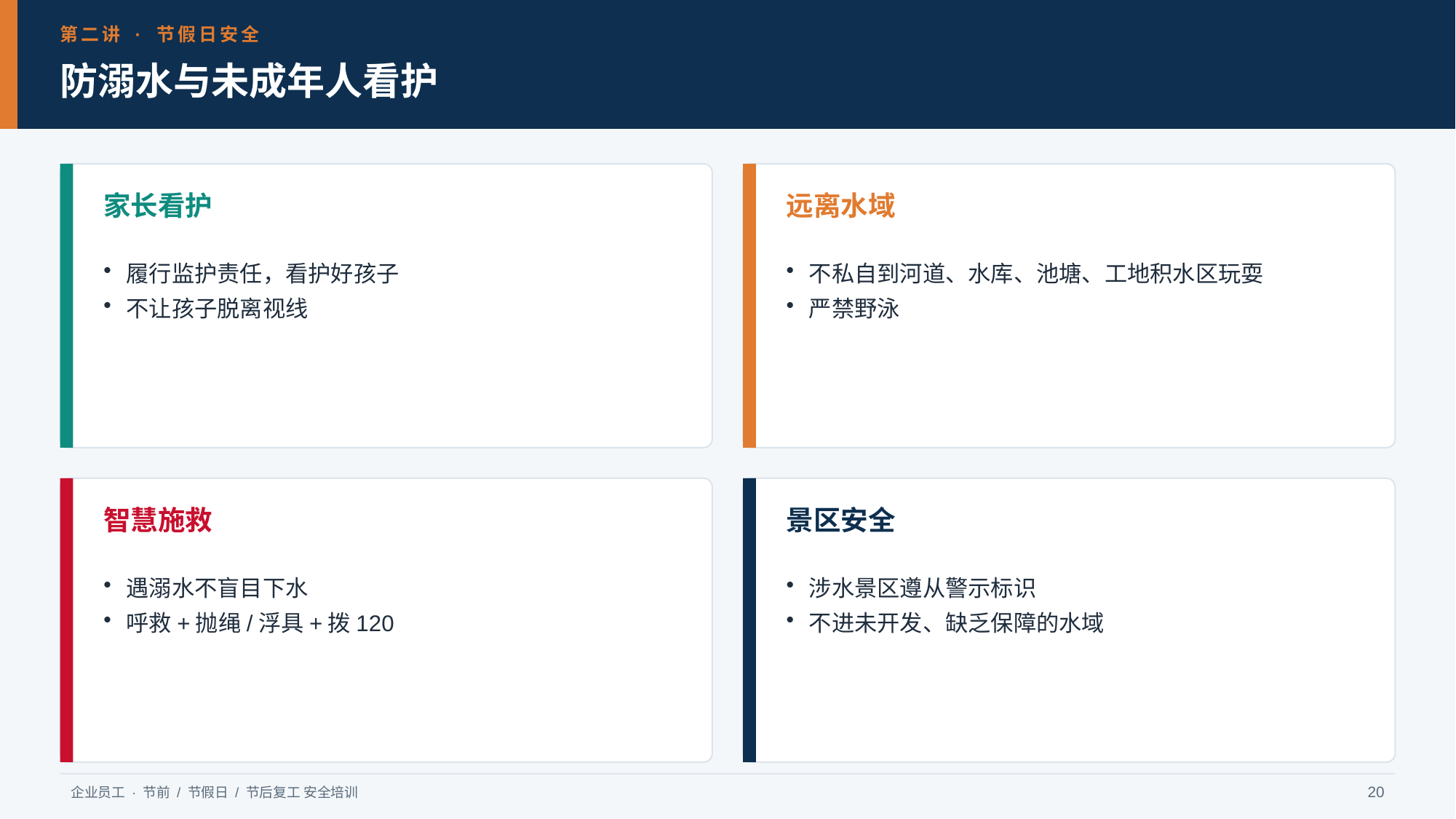

第二讲 · 节假日安全
防溺水与未成年人看护

家长看护
远离水域
履行监护责任，看护好孩子
不让孩子脱离视线
不私自到河道、水库、池塘、工地积水区玩耍
严禁野泳

智慧施救
景区安全
遇溺水不盲目下水
呼救+抛绳/浮具+拨120
涉水景区遵从警示标识
不进未开发、缺乏保障的水域

企业员工 · 节前 / 节假日 / 节后复工 安全培训
20